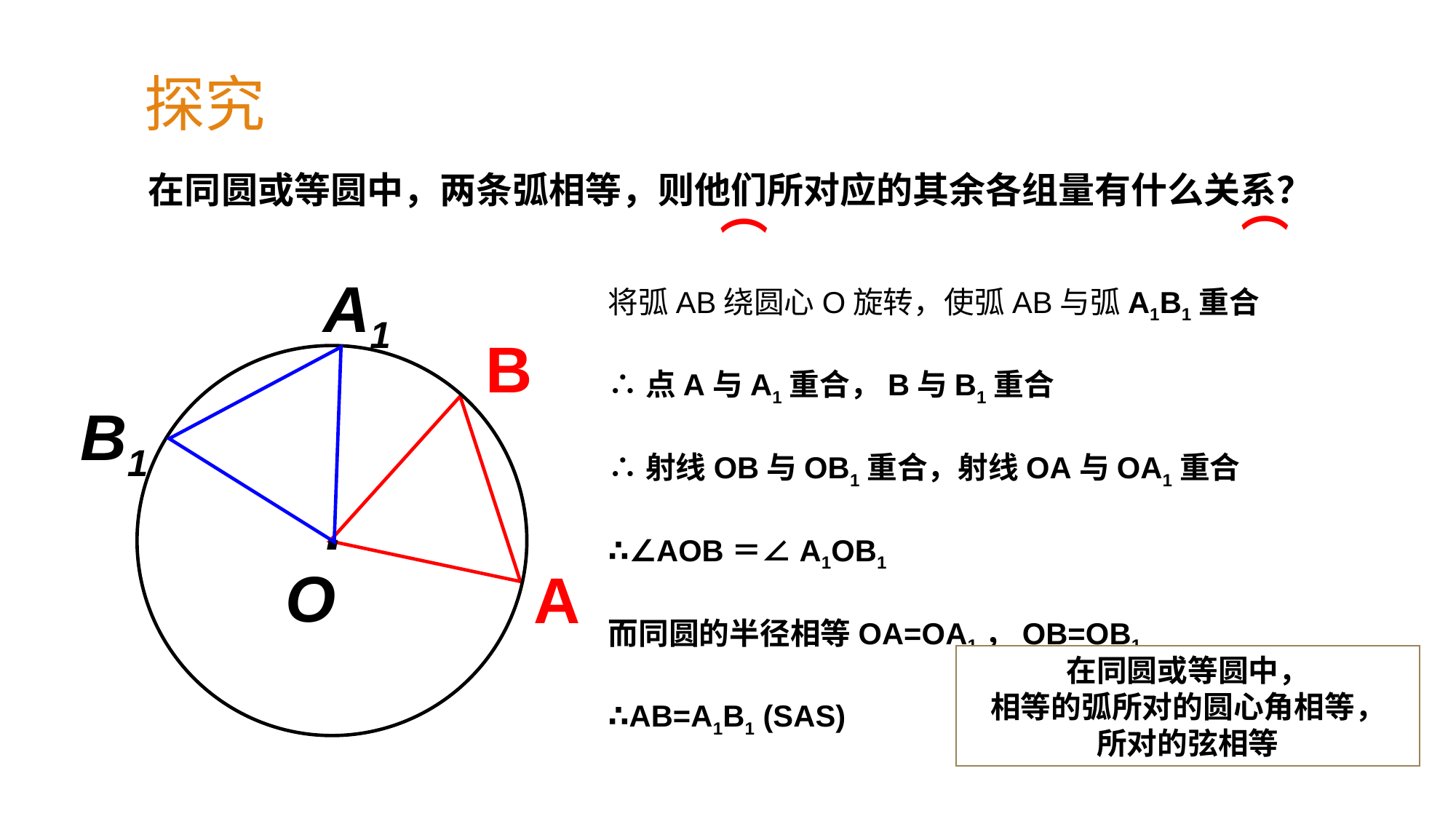

探究
   在同圆或等圆中，两条弧相等，则他们所对应的其余各组量有什么关系？
⌒
⌒
将弧AB绕圆心O旋转，使弧AB与弧A1B1重合
∴点A与A1重合，B与B1重合
∴射线OB与OB1重合，射线OA与OA1重合
∴∠AOB＝∠A1OB1
而同圆的半径相等OA=OA1，OB=OB1
∴AB=A1B1 (SAS)
A1
B
·

B1

O
A
在同圆或等圆中，
相等的弧所对的圆心角相等，
所对的弦相等